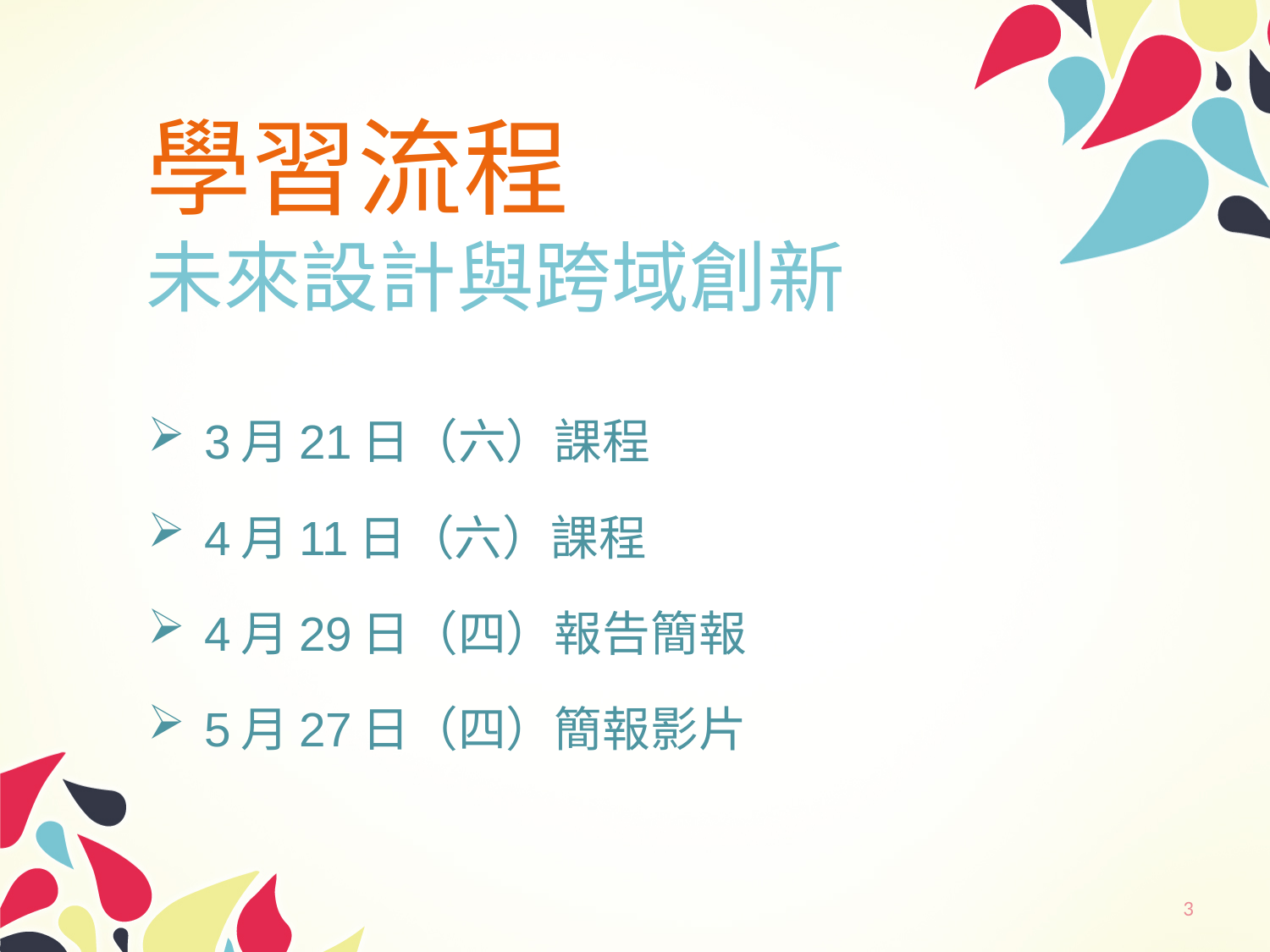

# 學習流程 未來設計與跨域創新
 3月21日（六）課程
 4月11日（六）課程
 4月29日（四）報告簡報
 5月27日（四）簡報影片
3